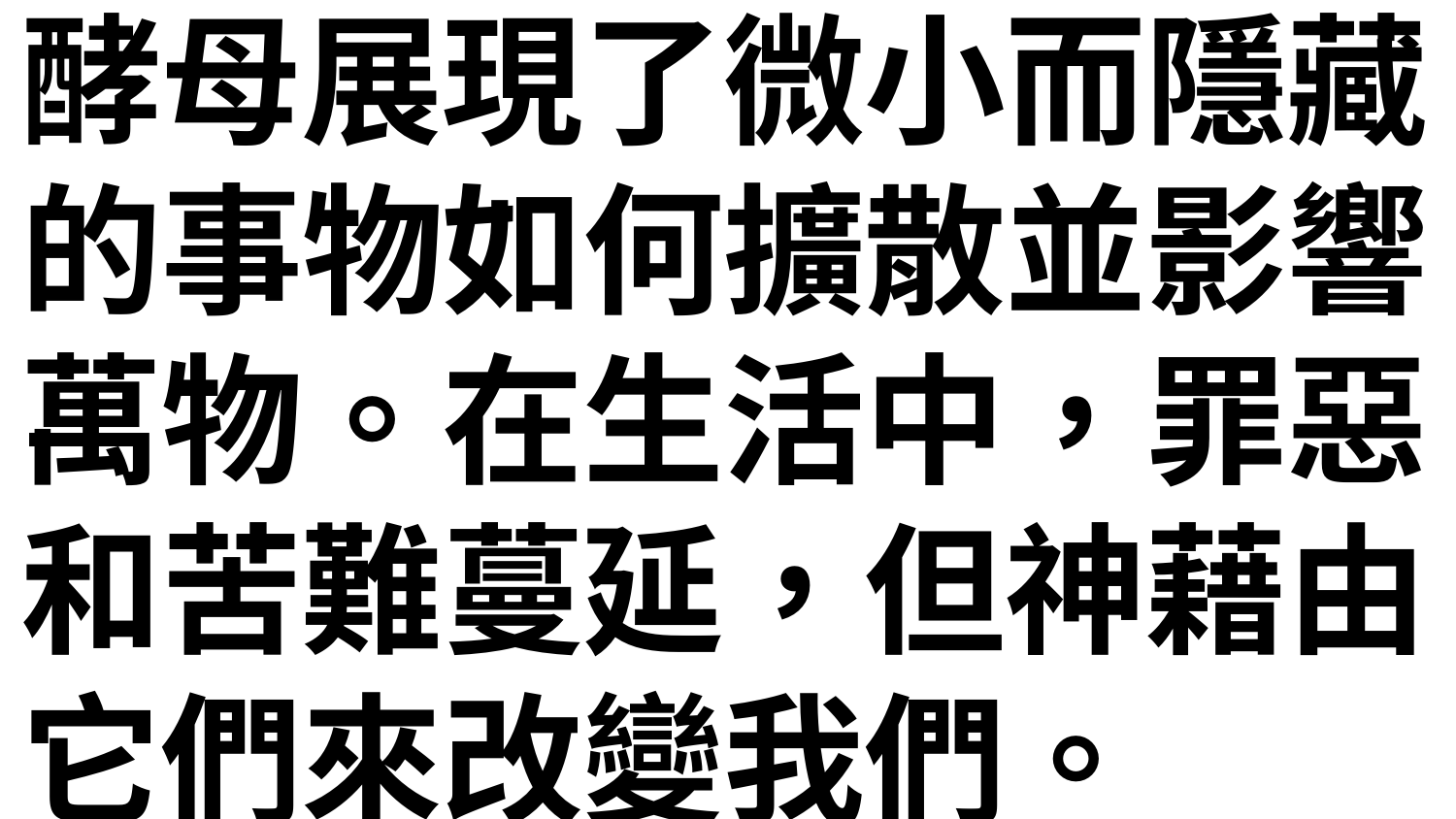

酵母展現了微小而隱藏的事物如何擴散並影響萬物。在生活中，罪惡和苦難蔓延，但神藉由它們來改變我們。